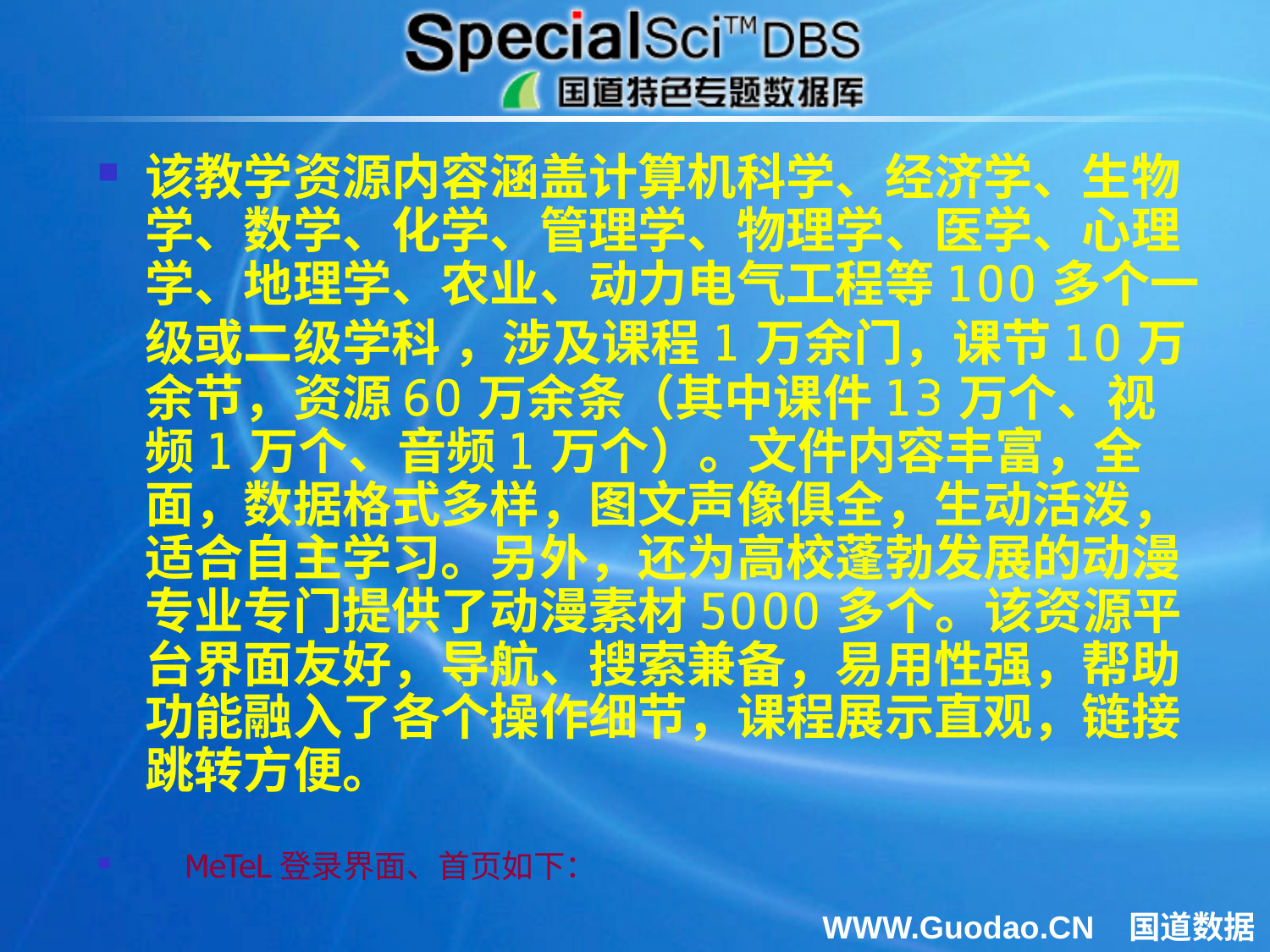

该教学资源内容涵盖计算机科学、经济学、生物学、数学、化学、管理学、物理学、医学、心理学、地理学、农业、动力电气工程等100多个一级或二级学科 ，涉及课程1万余门，课节10万余节，资源60万余条（其中课件13万个、视频1万个、音频1万个）。文件内容丰富，全面，数据格式多样，图文声像俱全，生动活泼，适合自主学习。另外，还为高校蓬勃发展的动漫专业专门提供了动漫素材5000多个。该资源平台界面友好，导航、搜索兼备，易用性强，帮助功能融入了各个操作细节，课程展示直观，链接跳转方便。

    MeTeL登录界面、首页如下：